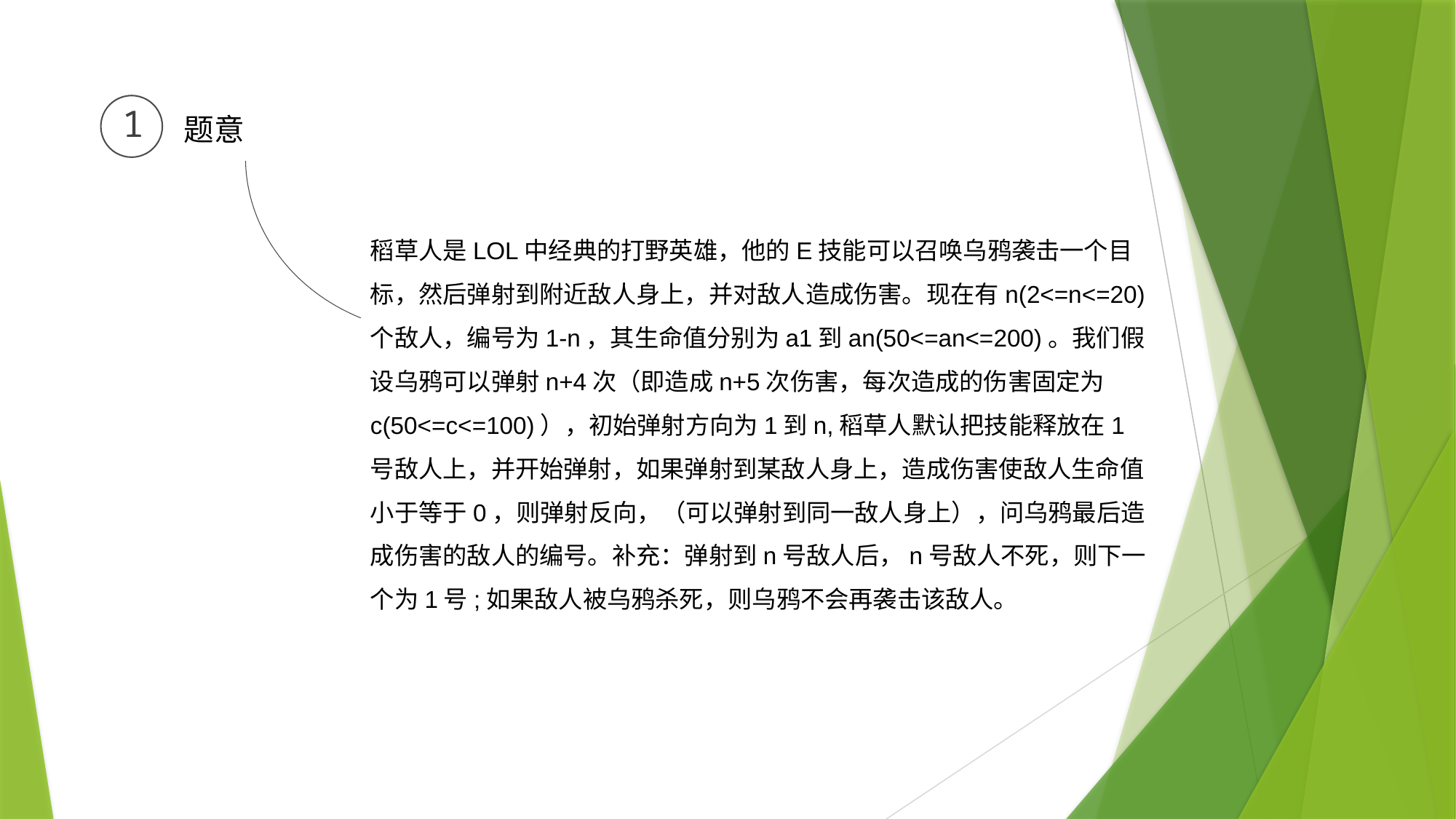

1
题意
稻草人是LOL中经典的打野英雄，他的E技能可以召唤乌鸦袭击一个目标，然后弹射到附近敌人身上，并对敌人造成伤害。现在有n(2<=n<=20)个敌人，编号为1-n，其生命值分别为a1到an(50<=an<=200)。我们假设乌鸦可以弹射n+4次（即造成n+5次伤害，每次造成的伤害固定为c(50<=c<=100)），初始弹射方向为1到n,稻草人默认把技能释放在1号敌人上，并开始弹射，如果弹射到某敌人身上，造成伤害使敌人生命值小于等于0，则弹射反向，（可以弹射到同一敌人身上），问乌鸦最后造成伤害的敌人的编号。补充：弹射到n号敌人后，n号敌人不死，则下一个为1号;如果敌人被乌鸦杀死，则乌鸦不会再袭击该敌人。